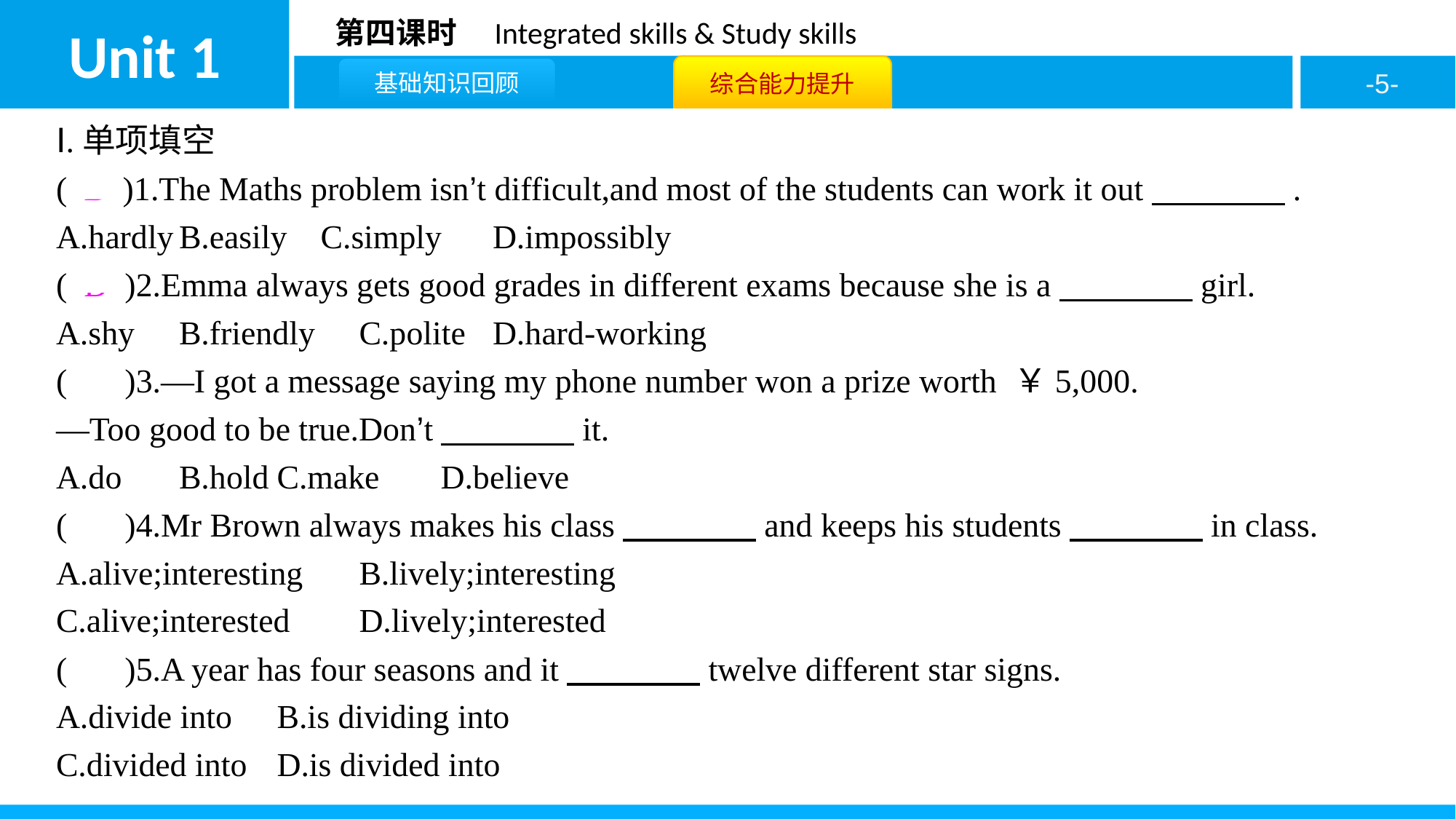

Ⅰ.单项填空
(  B  )1.The Maths problem isn’t difficult,and most of the students can work it out　　　　.
A.hardly	B.easily    C.simply	D.impossibly
(  D  )2.Emma always gets good grades in different exams because she is a　　　　girl.
A.shy	B.friendly	C.polite	D.hard-working
(  D  )3.—I got a message saying my phone number won a prize worth ￥5,000.
—Too good to be true.Don’t　　　　it.
A.do	B.hold	C.make	D.believe
(  D  )4.Mr Brown always makes his class　　　　and keeps his students　　　　in class.
A.alive;interesting	B.lively;interesting
C.alive;interested	D.lively;interested
(  D  )5.A year has four seasons and it　　　　twelve different star signs.
A.divide into	B.is dividing into
C.divided into	D.is divided into